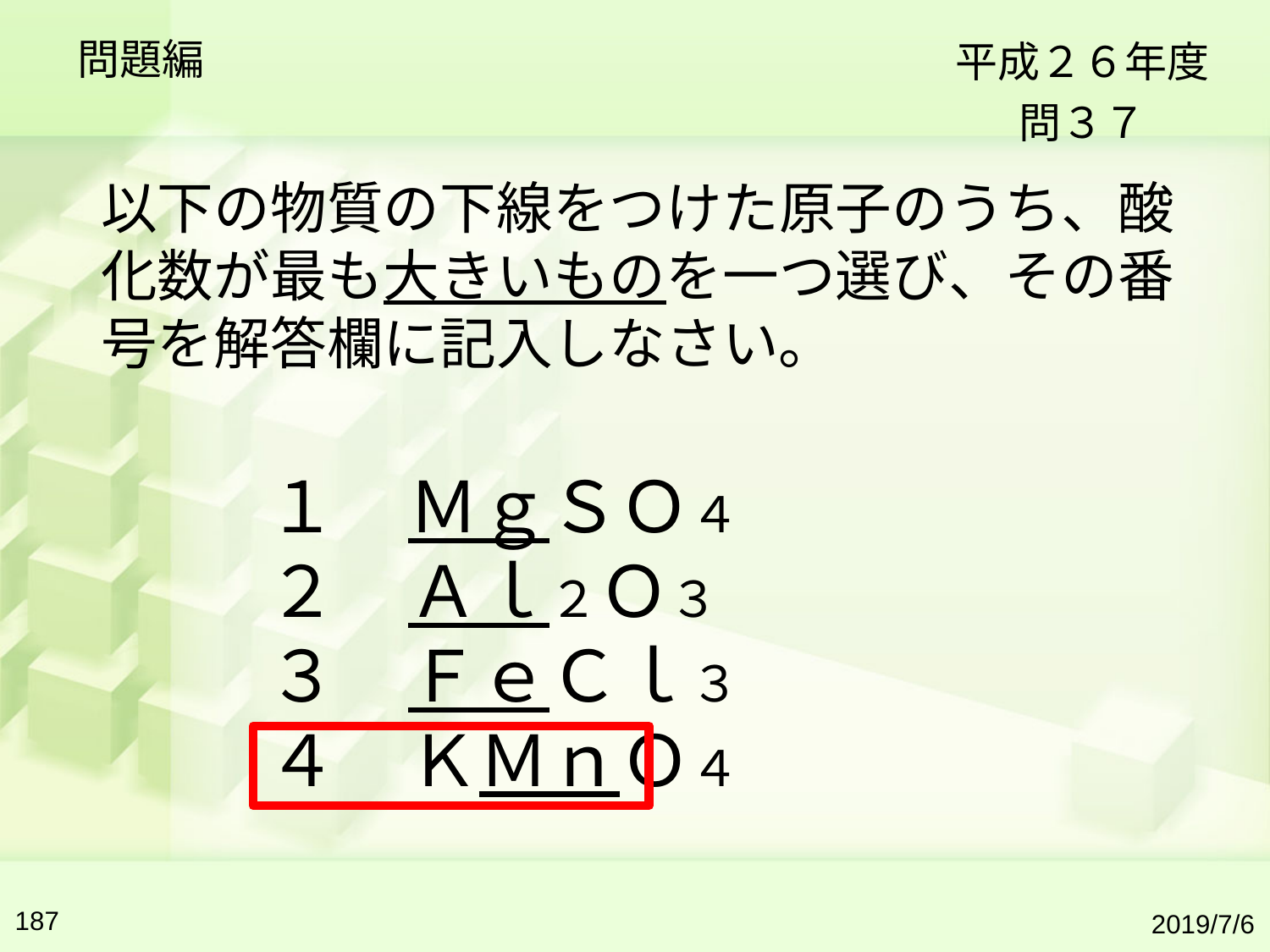

問題編
平成２６年度
問３７
以下の物質の下線をつけた原子のうち、酸化数が最も大きいものを一つ選び、その番号を解答欄に記入しなさい。
１　ＭｇＳＯ４
２　Ａｌ２Ｏ３
３　ＦｅＣｌ３
４　ＫＭｎＯ４

187
2019/7/6